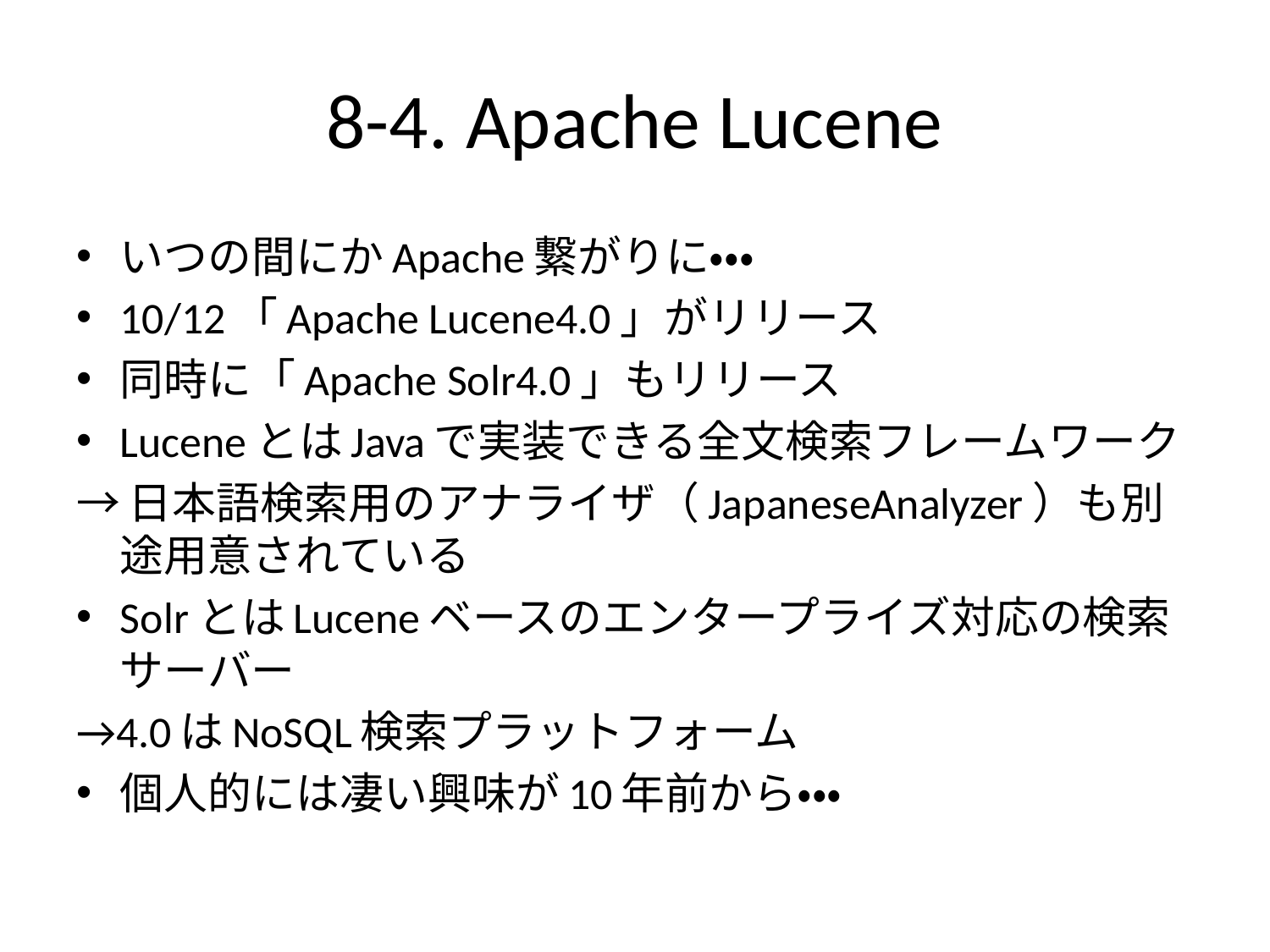

# 8-4. Apache Lucene
いつの間にかApache繋がりに・・・
10/12「Apache Lucene4.0」がリリース
同時に「Apache Solr4.0」もリリース
LuceneとはJavaで実装できる全文検索フレームワーク
→日本語検索用のアナライザ（JapaneseAnalyzer）も別途用意されている
SolrとはLuceneベースのエンタープライズ対応の検索サーバー
→4.0はNoSQL検索プラットフォーム
個人的には凄い興味が10年前から・・・